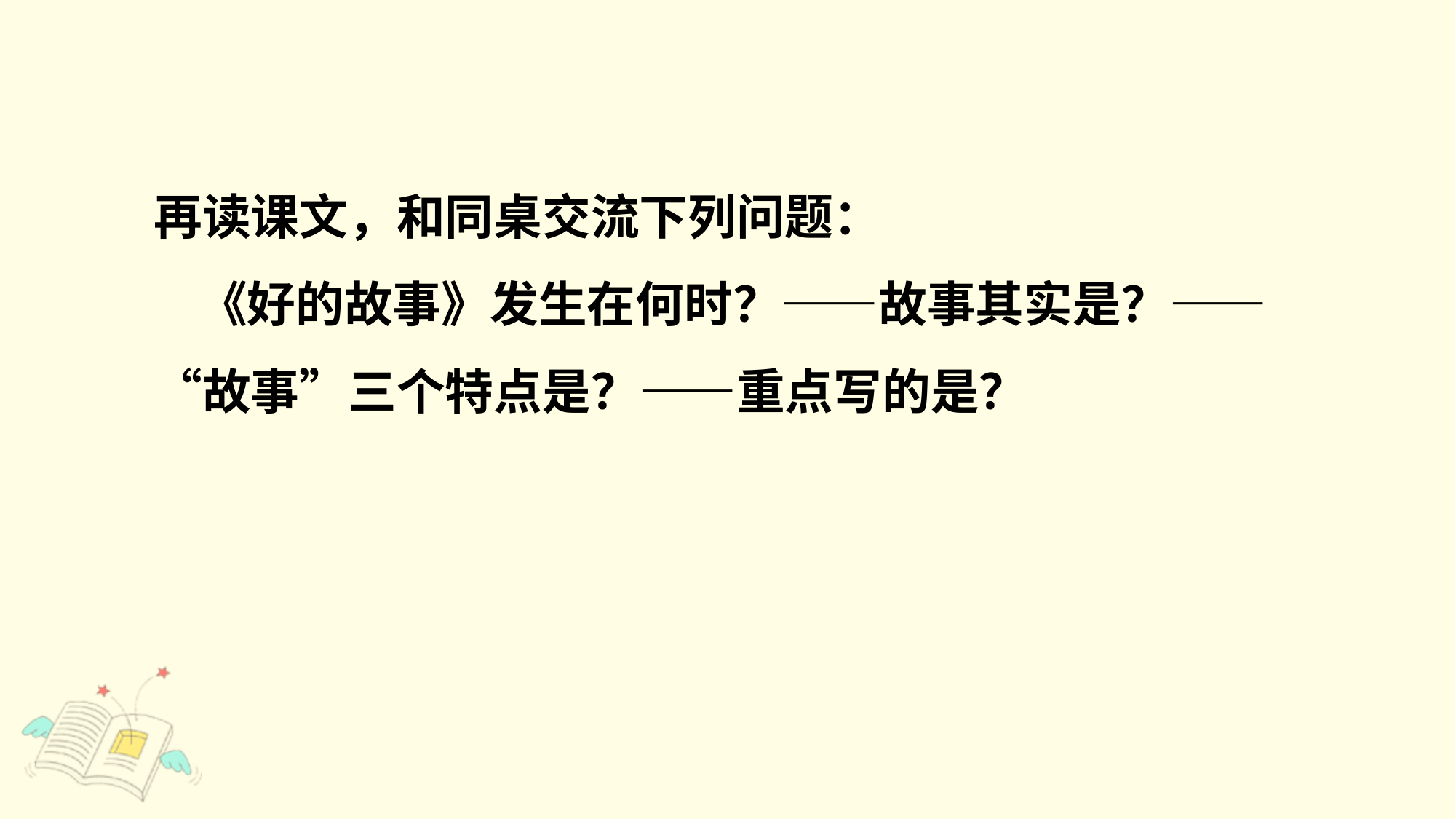

再读课文，和同桌交流下列问题：
   《好的故事》发生在何时？——故事其实是？——“故事”三个特点是？——重点写的是？